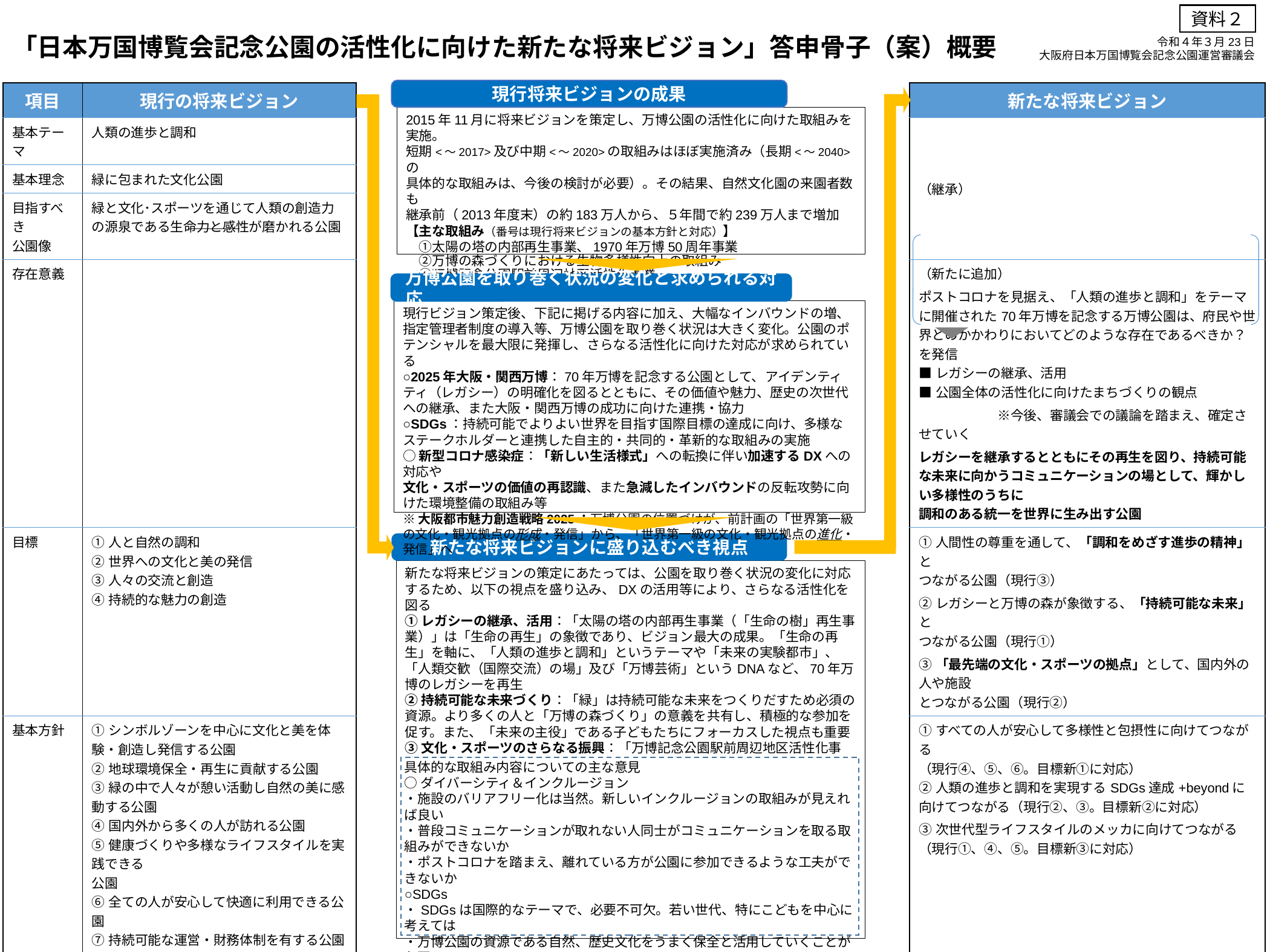

資料２
「日本万国博覧会記念公園の活性化に向けた新たな将来ビジョン」答申骨子（案）概要
令和４年３月23日
大阪府日本万国博覧会記念公園運営審議会
現行将来ビジョンの成果
2015年11月に将来ビジョンを策定し、万博公園の活性化に向けた取組みを実施。
短期<～2017>及び中期<～2020>の取組みはほぼ実施済み（長期<～2040>の
具体的な取組みは、今後の検討が必要）。その結果、自然文化園の来園者数も
継承前（2013年度末）の約183万人から、５年間で約239万人まで増加
【主な取組み（番号は現行将来ビジョンの基本方針と対応）】
　①太陽の塔の内部再生事業、1970年万博50周年事業
　②万博の森づくりにおける生物多様性向上の取組み
　④万博記念公園駅前周辺地区活性化事業
　⑦指定管理者制度の導入
| 項目 | 現行の将来ビジョン |  | 新たな将来ビジョン |
| --- | --- | --- | --- |
| 基本テーマ | 人類の進歩と調和 |  | （継承） |
| 基本理念 | 緑に包まれた文化公園 |  |  |
| 目指すべき 公園像 | 緑と文化･スポーツを通じて人類の創造力の源泉である生命力と感性が磨かれる公園 |  |  |
| 存在意義 |  |  | （新たに追加） ポストコロナを見据え、「人類の進歩と調和」をテーマに開催された70年万博を記念する万博公園は、府民や世界とのかかわりにおいてどのような存在であるべきか？を発信 ■レガシーの継承、活用 ■公園全体の活性化に向けたまちづくりの観点 　　　　　　※今後、審議会での議論を踏まえ、確定させていく レガシーを継承するとともにその再生を図り、持続可能な未来に向かうコミュニケーションの場として、輝かしい多様性のうちに 調和のある統一を世界に生み出す公園 |
| 目標 | ①人と自然の調和 ②世界への文化と美の発信 ③人々の交流と創造 ④持続的な魅力の創造 |  | ①人間性の尊重を通して、「調和をめざす進歩の精神」と つながる公園（現行③） ②レガシーと万博の森が象徴する、「持続可能な未来」と つながる公園（現行①） ③「最先端の文化・スポーツの拠点」として、国内外の人や施設 とつながる公園（現行②） |
| 基本方針 | ①シンボルゾーンを中心に文化と美を体験・創造し発信する公園 ②地球環境保全・再生に貢献する公園 ③緑の中で人々が憩い活動し自然の美に感動する公園 ④国内外から多くの人が訪れる公園 ⑤健康づくりや多様なライフスタイルを実践できる 公園 ⑥全ての人が安心して快適に利用できる公園 ⑦持続可能な運営・財務体制を有する公園 |  | ①すべての人が安心して多様性と包摂性に向けてつながる （現行④、⑤、⑥。目標新①に対応） ②人類の進歩と調和を実現するSDGs達成+beyondに向けてつながる（現行②、③。目標新②に対応） ③次世代型ライフスタイルのメッカに向けてつながる （現行①、④、⑤。目標新③に対応） |
| 計画年度 | 2015年度～2028年度 |  | 2022年度～2040年度 ※50年先を視野に入れつつ、SDGs達成の目標年次である2030年及び万博記念公園駅前周辺地区活性化事業第Ⅳ期まちびらきとなる2037年をマイルストーンとして設定 |
| 数値目標 | 2020年度に300万人の来園者数 （自然文化園） |  | 様々な視点から達成状況を評価するため、来園者数に加え、 複数のKPIを設定（今後議論） |
| 具体的な 取組み | （ビジョン内に記載） |  | DXの導入等テクノロジーを活用した取組みを進めるため、３～５年程度で更新する「アクションプラン」を新ビジョンの下に策定。 策定にあたっては、指定管理者と協議を行うとともに、活性化事業事業者とも連携 |

万博公園を取り巻く状況の変化と求められる対応
現行ビジョン策定後、下記に掲げる内容に加え、大幅なインバウンドの増、指定管理者制度の導入等、万博公園を取り巻く状況は大きく変化。公園のポテンシャルを最大限に発揮し、さらなる活性化に向けた対応が求められている
○2025年大阪・関西万博：70年万博を記念する公園として、アイデンティティ（レガシー）の明確化を図るとともに、その価値や魅力、歴史の次世代への継承、また大阪・関西万博の成功に向けた連携・協力
○SDGs：持続可能でよりよい世界を目指す国際目標の達成に向け、多様なステークホルダーと連携した自主的・共同的・革新的な取組みの実施
○新型コロナ感染症：「新しい生活様式」への転換に伴い加速するDXへの対応や
文化・スポーツの価値の再認識、また急減したインバウンドの反転攻勢に向けた環境整備の取組み等
※大阪都市魅力創造戦略2025：万博公園の位置づけが、前計画の「世界第一級の文化・観光拠点の形成・発信」から、「世界第一級の文化・観光拠点の進化・発信」へ

新たな将来ビジョンに盛り込むべき視点
新たな将来ビジョンの策定にあたっては、公園を取り巻く状況の変化に対応するため、以下の視点を盛り込み、DXの活用等により、さらなる活性化を図る
①レガシーの継承、活用：「太陽の塔の内部再生事業（「生命の樹」再生事業）」は「生命の再生」の象徴であり、ビジョン最大の成果。「生命の再生」を軸に、「人類の進歩と調和」というテーマや「未来の実験都市」、「人類交歓（国際交流）の場」及び「万博芸術」というDNAなど、70年万博のレガシーを再生
②持続可能な未来づくり：「緑」は持続可能な未来をつくりだすため必須の資源。より多くの人と「万博の森づくり」の意義を共有し、積極的な参加を促す。また、「未来の主役」である子どもたちにフォーカスした視点も重要
③文化・スポーツのさらなる振興：「万博記念公園駅前周辺地区活性化事業」等と連携、相乗効果を発揮するなど、万博公園の魅力向上に取り組むことにより、公園全体をさらに活性化

具体的な取組み内容についての主な意見
○ダイバーシティ＆インクルージョン
・施設のバリアフリー化は当然。新しいインクルージョンの取組みが見えれば良い
・普段コミュニケーションが取れない人同士がコミュニケーションを取る取組みができないか
・ポストコロナを踏まえ、離れている方が公園に参加できるような工夫ができないか
○SDGs
・SDGsは国際的なテーマで、必要不可欠。若い世代、特にこどもを中心に考えては
・万博公園の資源である自然、歴史文化をうまく保全と活用していくことが必要では
○文化・スポーツの拠点
・アート等を活用し、公園全体を楽しめる仕掛けや、園内の移動手段があってもよい
・2025大阪・関西万博との繋ぎ込みをしっかりと行うべき